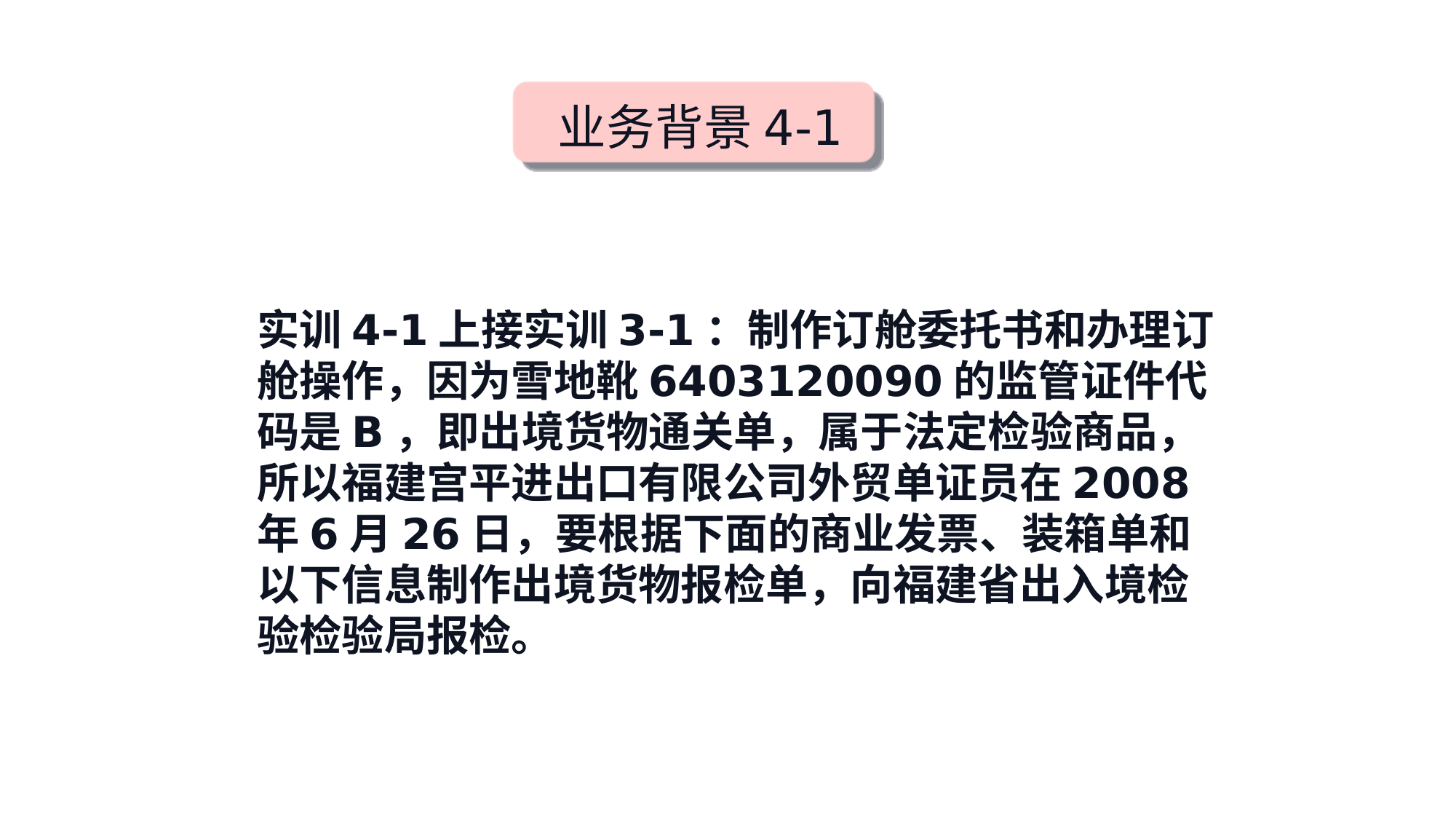

业务背景4-1
实训4-1上接实训3-1：制作订舱委托书和办理订舱操作，因为雪地靴6403120090的监管证件代码是B，即出境货物通关单，属于法定检验商品，所以福建宫平进出口有限公司外贸单证员在2008年6月26日，要根据下面的商业发票、装箱单和以下信息制作出境货物报检单，向福建省出入境检验检验局报检。
215